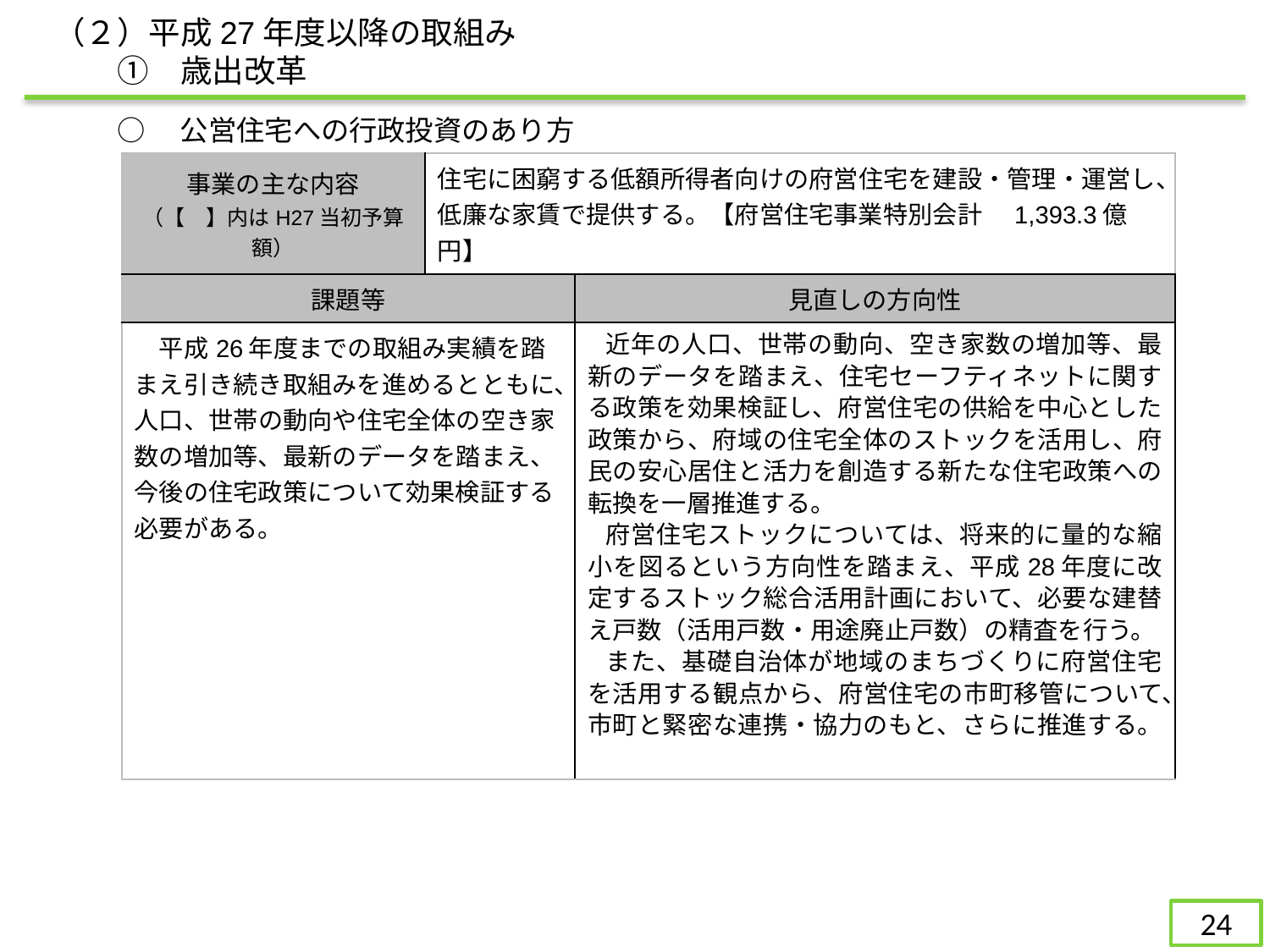

（２）平成27年度以降の取組み
　　①　歳出改革
○　公営住宅への行政投資のあり方
| 事業の主な内容 （【　】内はH27当初予算額） | 住宅に困窮する低額所得者向けの府営住宅を建設・管理・運営し、低廉な家賃で提供する。【府営住宅事業特別会計　1,393.3億円】 |  |
| --- | --- | --- |
| 課題等 |  | 見直しの方向性 |
| 平成26年度までの取組み実績を踏まえ引き続き取組みを進めるとともに、人口、世帯の動向や住宅全体の空き家数の増加等、最新のデータを踏まえ、今後の住宅政策について効果検証する必要がある。 |  | 近年の人口、世帯の動向、空き家数の増加等、最新のデータを踏まえ、住宅セーフティネットに関する政策を効果検証し、府営住宅の供給を中心とした政策から、府域の住宅全体のストックを活用し、府民の安心居住と活力を創造する新たな住宅政策への転換を一層推進する。 府営住宅ストックについては、将来的に量的な縮小を図るという方向性を踏まえ、平成28年度に改定するストック総合活用計画において、必要な建替え戸数（活用戸数・用途廃止戸数）の精査を行う。 また、基礎自治体が地域のまちづくりに府営住宅を活用する観点から、府営住宅の市町移管について、市町と緊密な連携・協力のもと、さらに推進する。 |
24